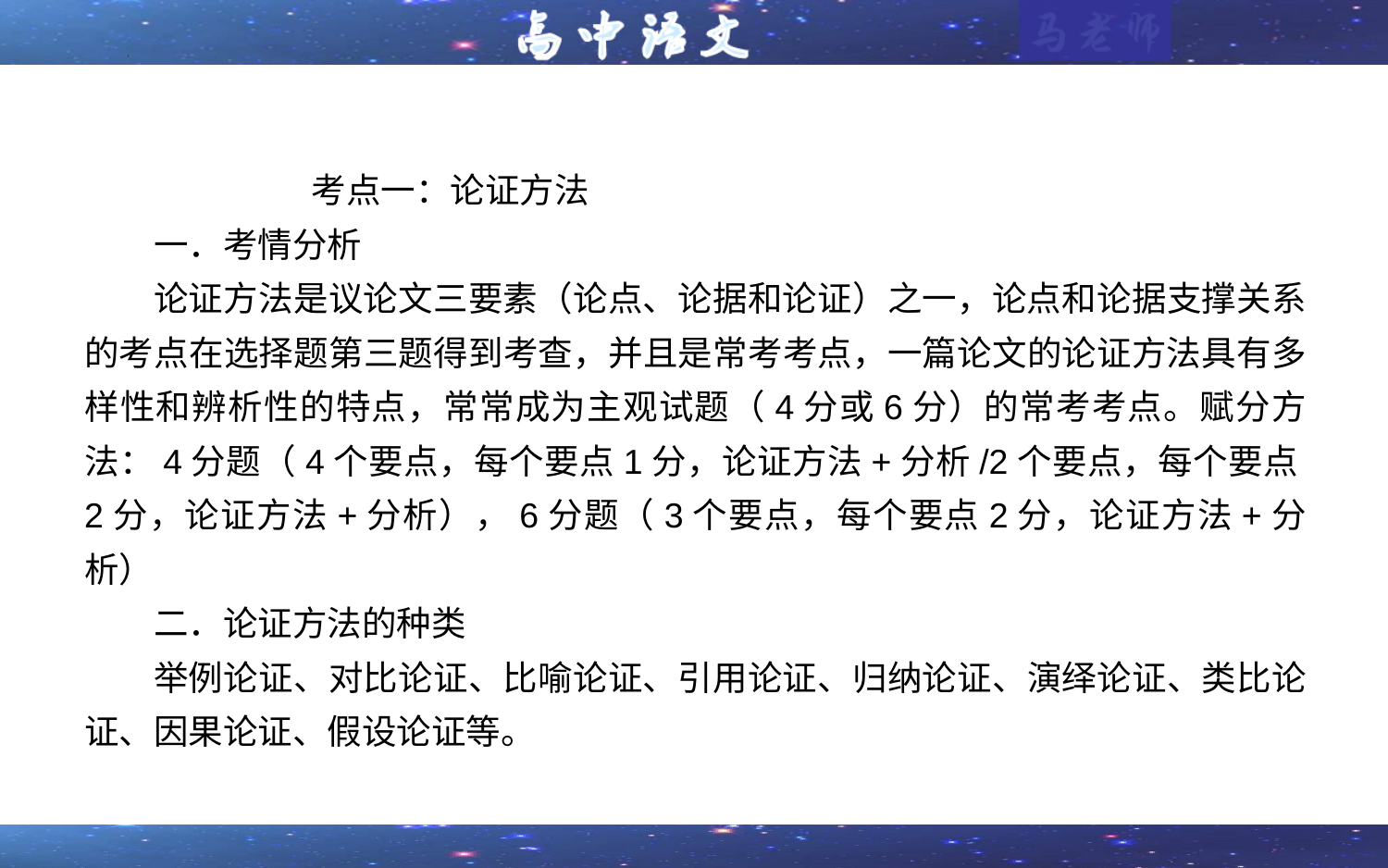

考点一：论证方法
一．考情分析
论证方法是议论文三要素（论点、论据和论证）之一，论点和论据支撑关系的考点在选择题第三题得到考查，并且是常考考点，一篇论文的论证方法具有多样性和辨析性的特点，常常成为主观试题（4分或6分）的常考考点。赋分方法：4分题（4个要点，每个要点1分，论证方法+分析/2个要点，每个要点2分，论证方法+分析），6分题（3个要点，每个要点2分，论证方法+分析）
二．论证方法的种类
举例论证、对比论证、比喻论证、引用论证、归纳论证、演绎论证、类比论证、因果论证、假设论证等。